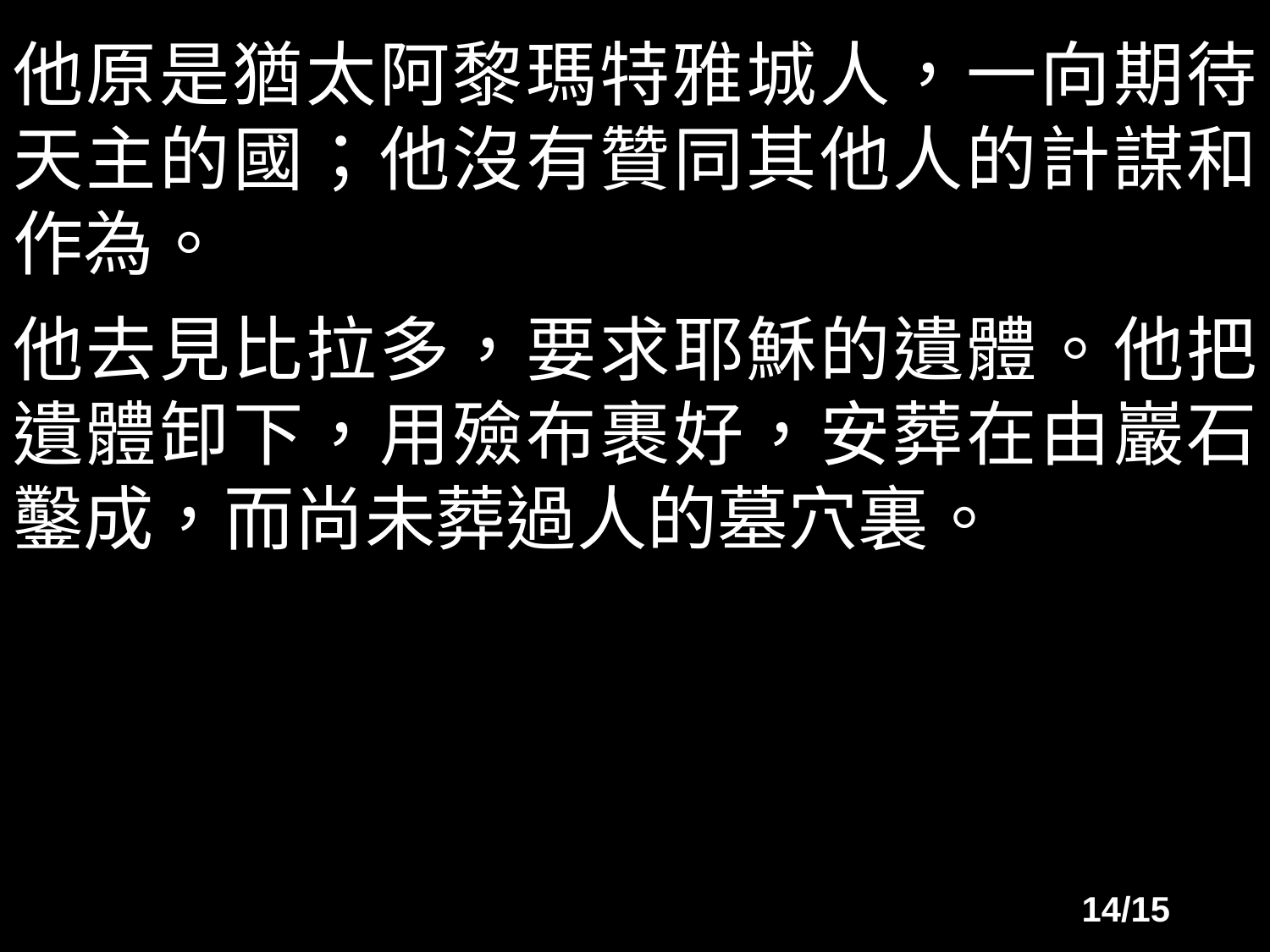

他原是猶太阿黎瑪特雅城人，一向期待天主的國；他沒有贊同其他人的計謀和作為。
他去見比拉多，要求耶穌的遺體。他把遺體卸下，用殮布裹好，安葬在由巖石鑿成，而尚未葬過人的墓穴裏。

14/15